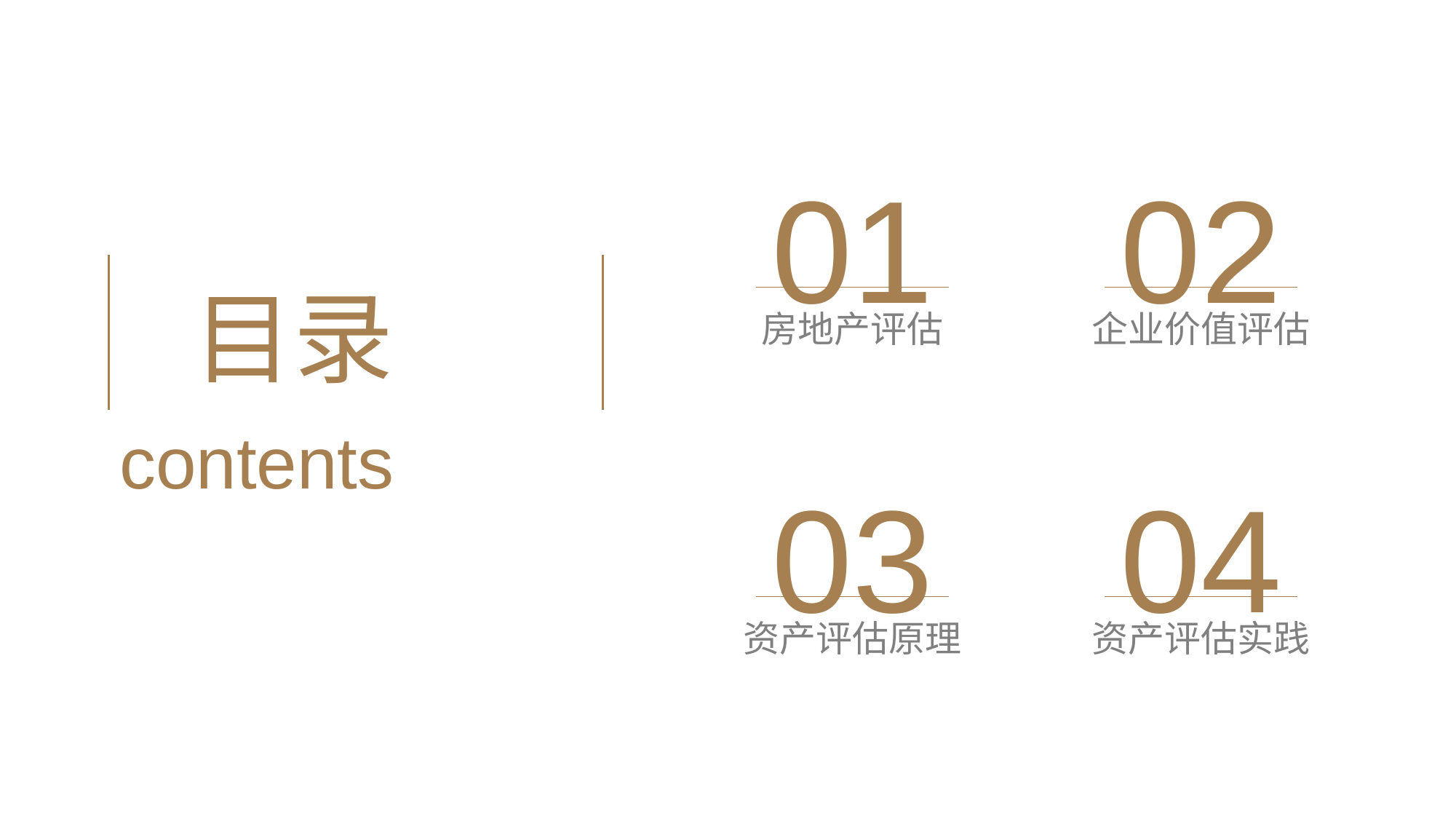

01
02
# 目录
房地产评估
企业价值评估
contents
03
04
资产评估原理
资产评估实践